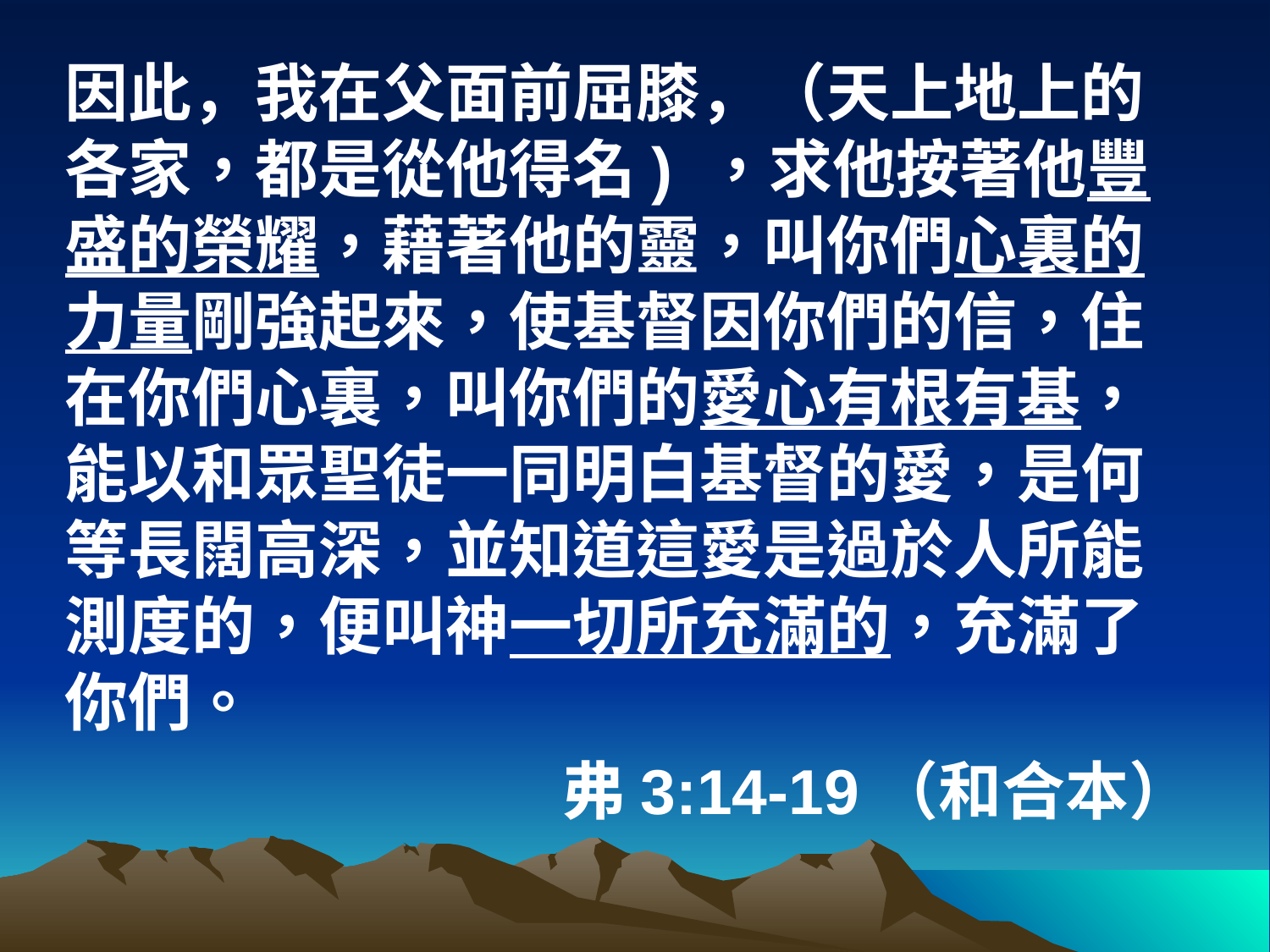

#
因此，我在父面前屈膝，（天上地上的各家，都是從他得名) ，求他按著他豐盛的榮耀，藉著他的靈，叫你們心裏的力量剛強起來，使基督因你們的信，住在你們心裏，叫你們的愛心有根有基，能以和眾聖徒一同明白基督的愛，是何等長闊高深，並知道這愛是過於人所能測度的，便叫神一切所充滿的，充滿了你們。
弗3:14-19（和合本）